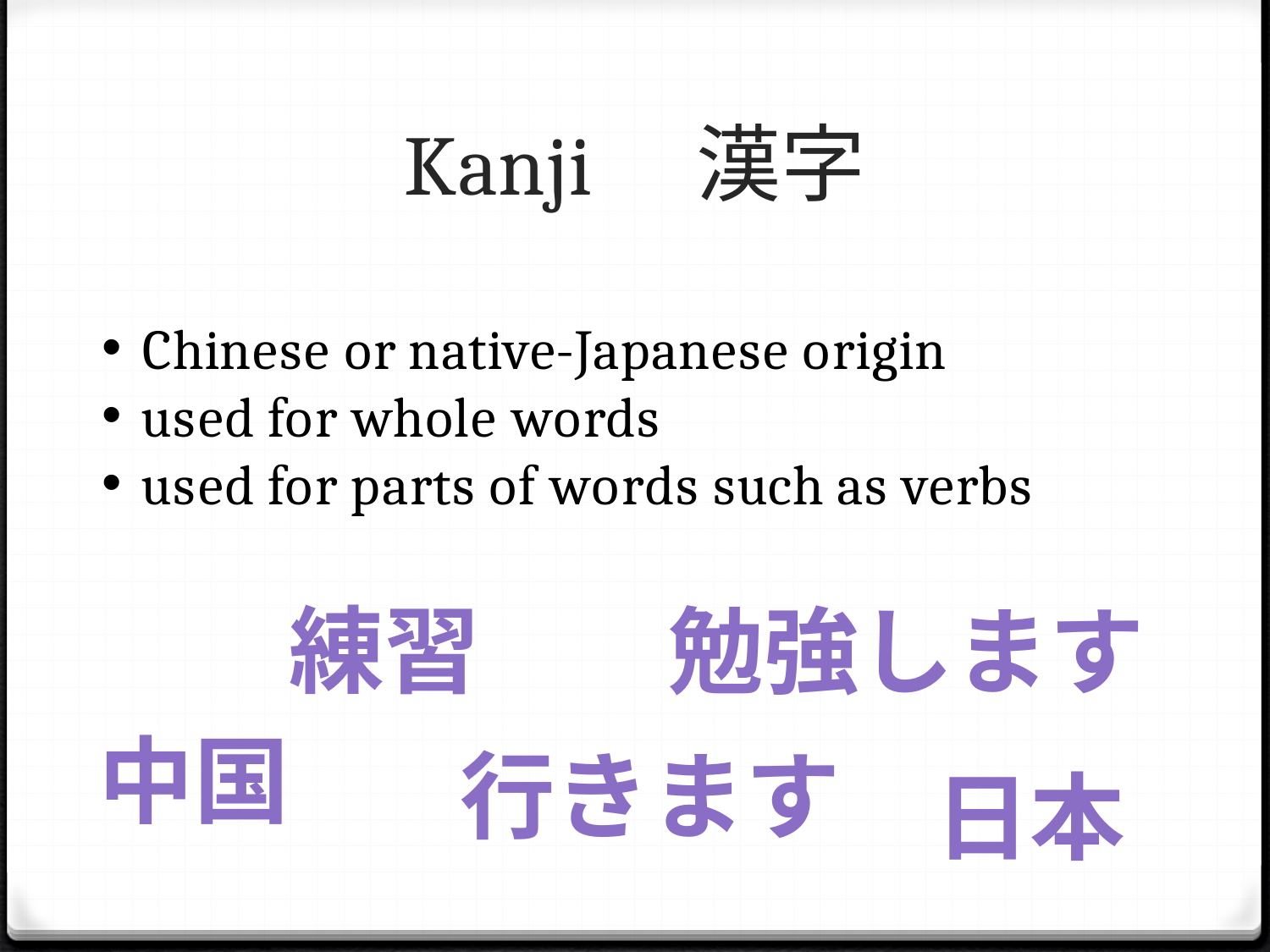

# Kanji　漢字
Chinese or native-Japanese origin
used for whole words
used for parts of words such as verbs

練習
勉強します
中国
行きます
日本